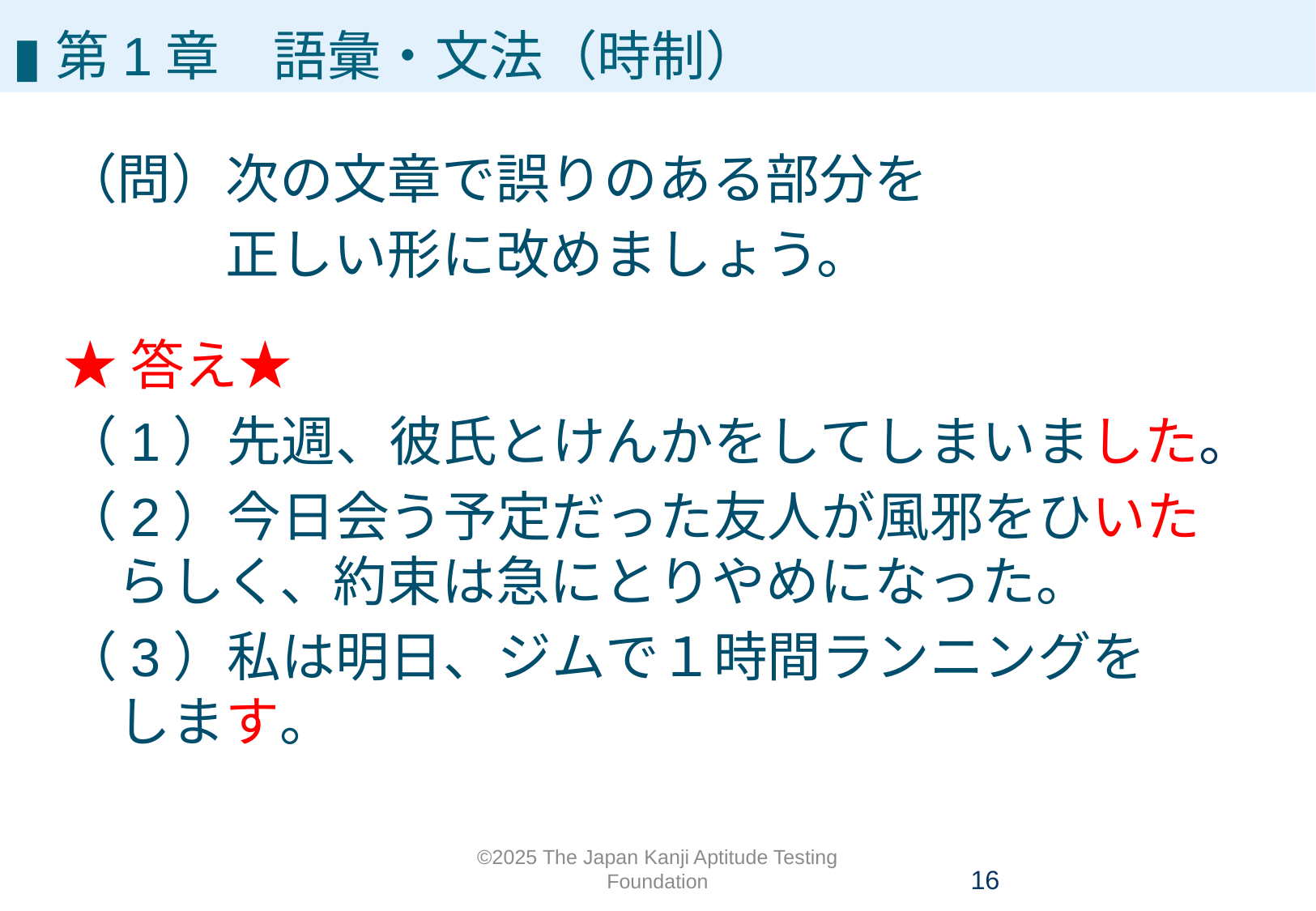

# 第1章　語彙・文法
▮第1章　語彙・文法（時制）
（問）次の文章で誤りのある部分を
　　　正しい形に改めましょう。

★答え★
（1）先週、彼氏とけんかをしてしまいました。
（2）今日会う予定だった友人が風邪をひいた
　らしく、約束は急にとりやめになった。
（3）私は明日、ジムで１時間ランニングを
　します。

©2025 The Japan Kanji Aptitude Testing Foundation
16